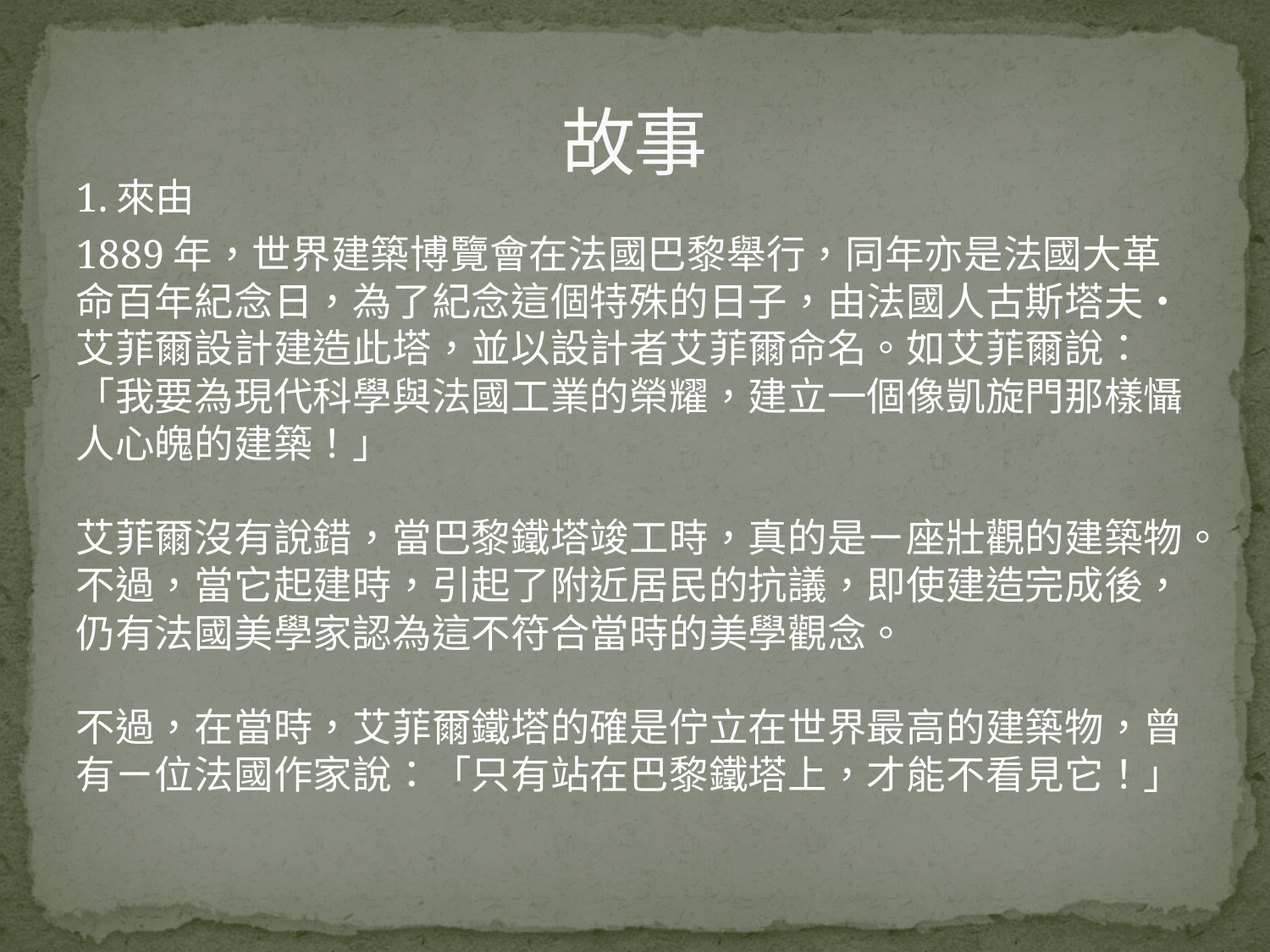

# 故事
1.來由
1889年，世界建築博覽會在法國巴黎舉行，同年亦是法國大革命百年紀念日，為了紀念這個特殊的日子，由法國人古斯塔夫‧艾菲爾設計建造此塔，並以設計者艾菲爾命名。如艾菲爾說：「我要為現代科學與法國工業的榮耀，建立一個像凱旋門那樣懾人心魄的建築！」 
艾菲爾沒有說錯，當巴黎鐵塔竣工時，真的是ㄧ座壯觀的建築物。不過，當它起建時，引起了附近居民的抗議，即使建造完成後，仍有法國美學家認為這不符合當時的美學觀念。 
不過，在當時，艾菲爾鐵塔的確是佇立在世界最高的建築物，曾有ㄧ位法國作家說：「只有站在巴黎鐵塔上，才能不看見它！」